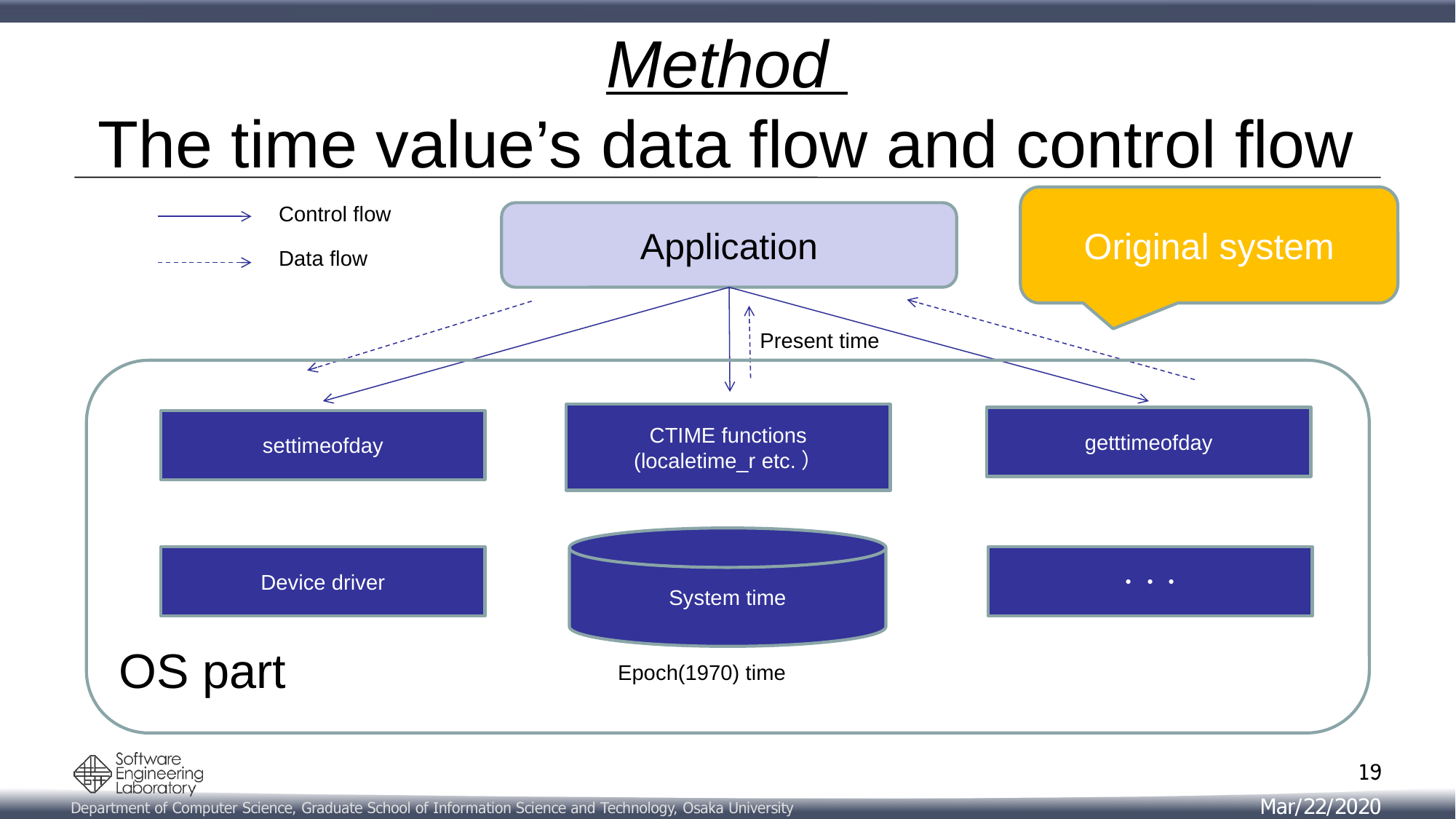

# Method The time value’s data flow and control flow
Original system
Control flow
Application
Data flow
Present time

CTIME functions
(localetime_r etc.）
getttimeofday
settimeofday
System time
Device driver
・・・
OS part
Epoch(1970) time
19
Mar/22/2020